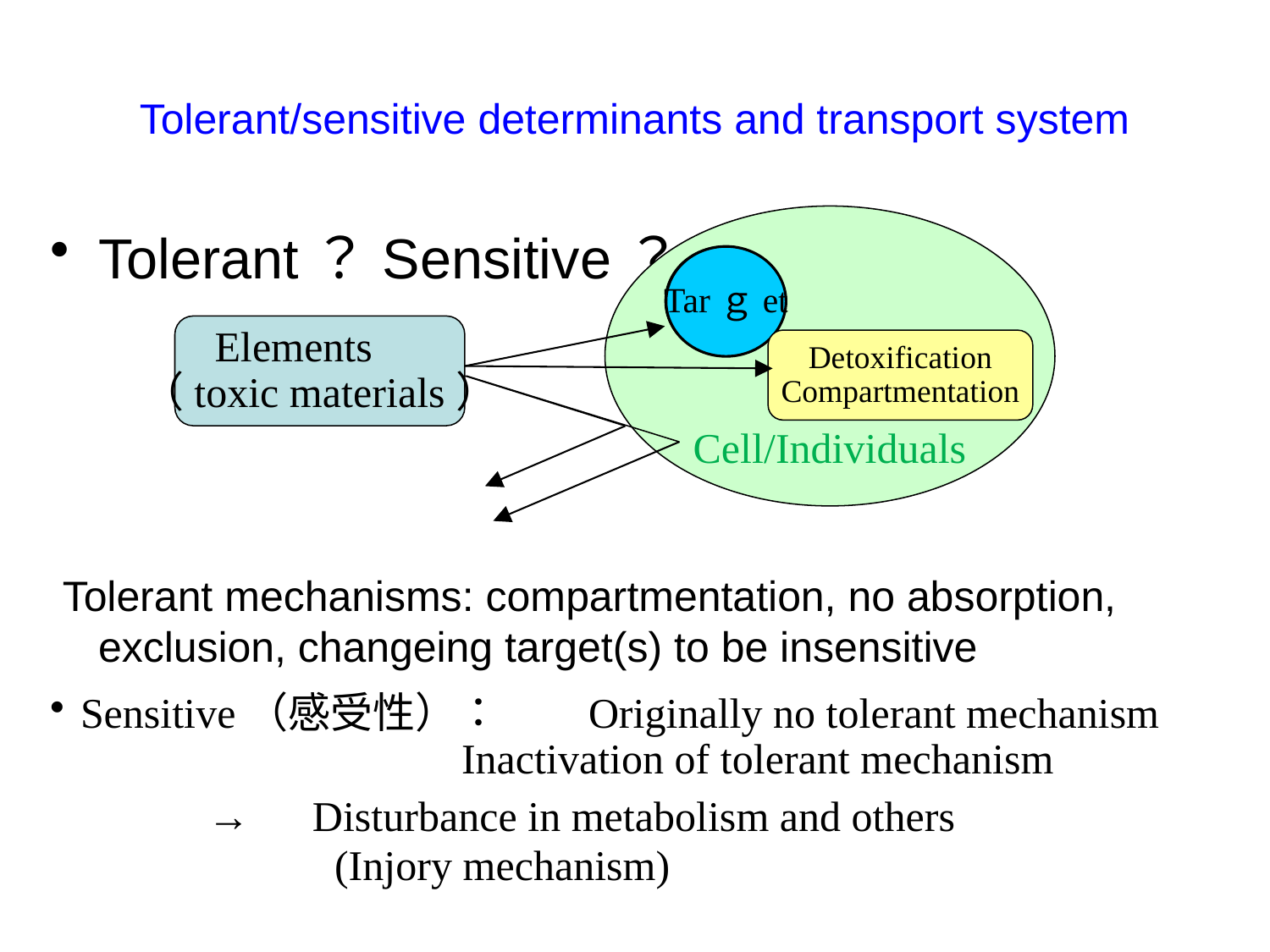

# Tolerant/sensitive determinants and transport system

Cell/Individuals
Tolerant？Sensitive？
 Tolerant mechanisms: compartmentation, no absorption, exclusion, changeing target(s) to be insensitive
Target
Tarｇet
Elements
（toxic materials）

Detoxification
Compartmentation

Sensitive（感受性）：	Originally no tolerant mechanism
			Inactivation of tolerant mechanism
	→　Disturbance in metabolism and others
		(Injory mechanism)